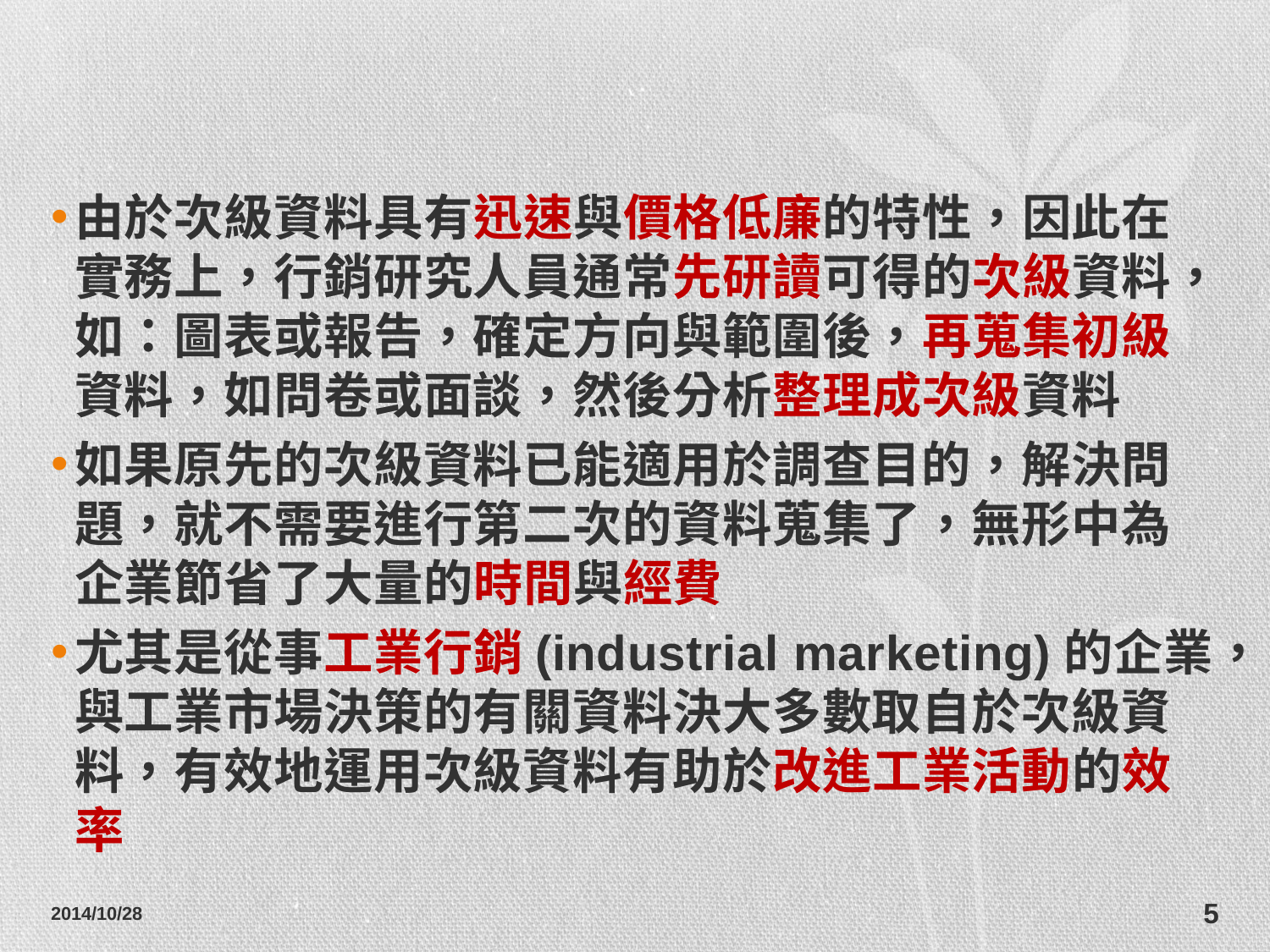

#
由於次級資料具有迅速與價格低廉的特性，因此在實務上，行銷研究人員通常先研讀可得的次級資料，如：圖表或報告，確定方向與範圍後，再蒐集初級資料，如問卷或面談，然後分析整理成次級資料
如果原先的次級資料已能適用於調查目的，解決問題，就不需要進行第二次的資料蒐集了，無形中為企業節省了大量的時間與經費
尤其是從事工業行銷(industrial marketing)的企業，與工業市場決策的有關資料決大多數取自於次級資料，有效地運用次級資料有助於改進工業活動的效率

2014/10/28
5